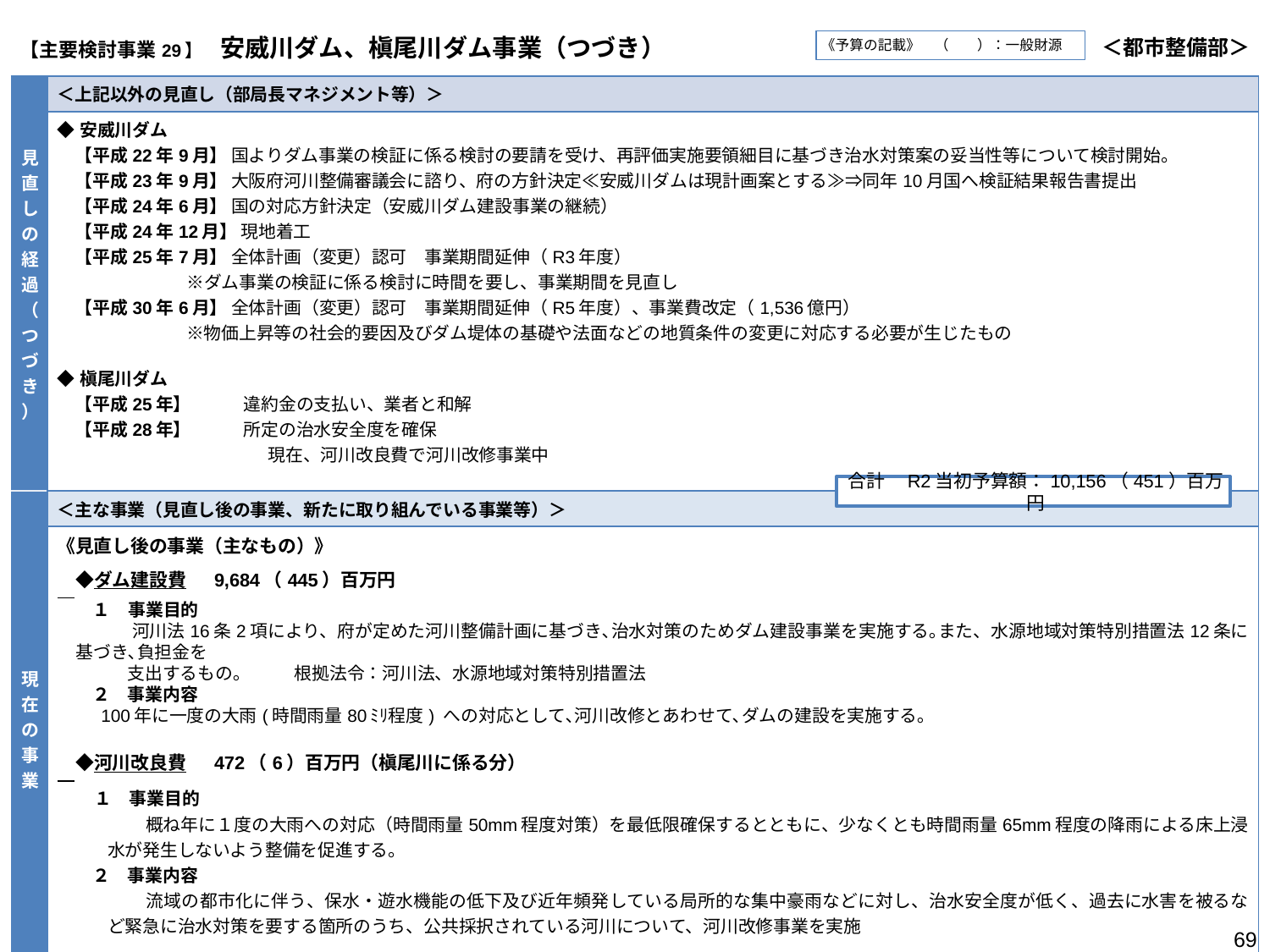

| 【主要検討事業29】　安威川ダム、槇尾川ダム事業（つづき） | ＜都市整備部＞ |
| --- | --- |
《予算の記載》　（　　）：一般財源
| 見直しの経過（つづき） | ＜上記以外の見直し（部局長マネジメント等）＞ |
| --- | --- |
|  | ◆安威川ダム 　【平成22年9月】 国よりダム事業の検証に係る検討の要請を受け、再評価実施要領細目に基づき治水対策案の妥当性等について検討開始。 　【平成23年9月】 大阪府河川整備審議会に諮り、府の方針決定≪安威川ダムは現計画案とする≫⇒同年10月国へ検証結果報告書提出 　【平成24年6月】 国の対応方針決定（安威川ダム建設事業の継続） 　【平成24年12月】 現地着工 　【平成25年7月】 全体計画（変更）認可　事業期間延伸（R3年度） 　　　 ※ダム事業の検証に係る検討に時間を要し、事業期間を見直し 　【平成30年6月】 全体計画（変更）認可　事業期間延伸（R5年度）、事業費改定（1,536億円） 　　　 ※物価上昇等の社会的要因及びダム堤体の基礎や法面などの地質条件の変更に対応する必要が生じたもの ◆槇尾川ダム 　【平成25年】　　　違約金の支払い、業者と和解 　【平成28年】　　　所定の治水安全度を確保 　　　　　　　　　　　　現在、河川改良費で河川改修事業中 |
| 現在の事業 | ＜主な事業（見直し後の事業、新たに取り組んでいる事業等）＞ |
|  | 《見直し後の事業（主なもの）》 　◆ダム建設費 　9,684（445）百万円 　 　　１　事業目的 　　　　 河川法16条2項により、府が定めた河川整備計画に基づき､治水対策のためダム建設事業を実施する｡また、水源地域対策特別措置法12条に基づき､負担金を 　　　　支出するもの｡　　　根拠法令：河川法、水源地域対策特別措置法　 　　２　事業内容 100年に一度の大雨(時間雨量80ﾐﾘ程度) への対応として､河川改修とあわせて､ダムの建設を実施する｡ 　◆河川改良費 　472（6）百万円（槇尾川に係る分） 　 　　１　事業目的 　　　　　概ね年に１度の大雨への対応（時間雨量50mm程度対策）を最低限確保するとともに、少なくとも時間雨量65mm程度の降雨による床上浸水が発生しないよう整備を促進する。 　　２　事業内容 　　　　　流域の都市化に伴う、保水・遊水機能の低下及び近年頻発している局所的な集中豪雨などに対し、治水安全度が低く、過去に水害を被るなど緊急に治水対策を要する箇所のうち、公共採択されている河川について、河川改修事業を実施 |
合計　R2当初予算額：10,156（451）百万円
69